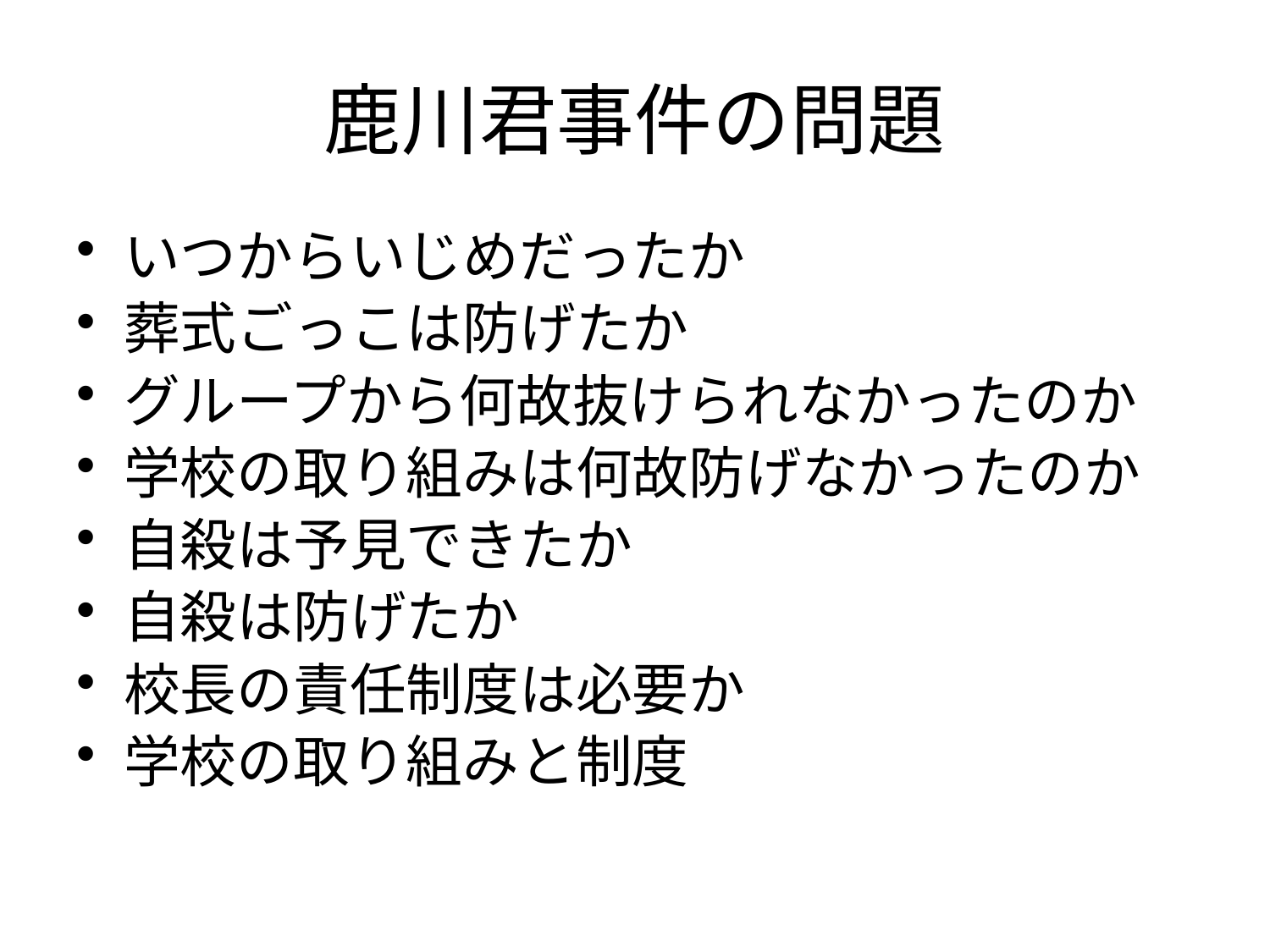

# 鹿川君事件の問題
いつからいじめだったか
葬式ごっこは防げたか
グループから何故抜けられなかったのか
学校の取り組みは何故防げなかったのか
自殺は予見できたか
自殺は防げたか
校長の責任制度は必要か
学校の取り組みと制度